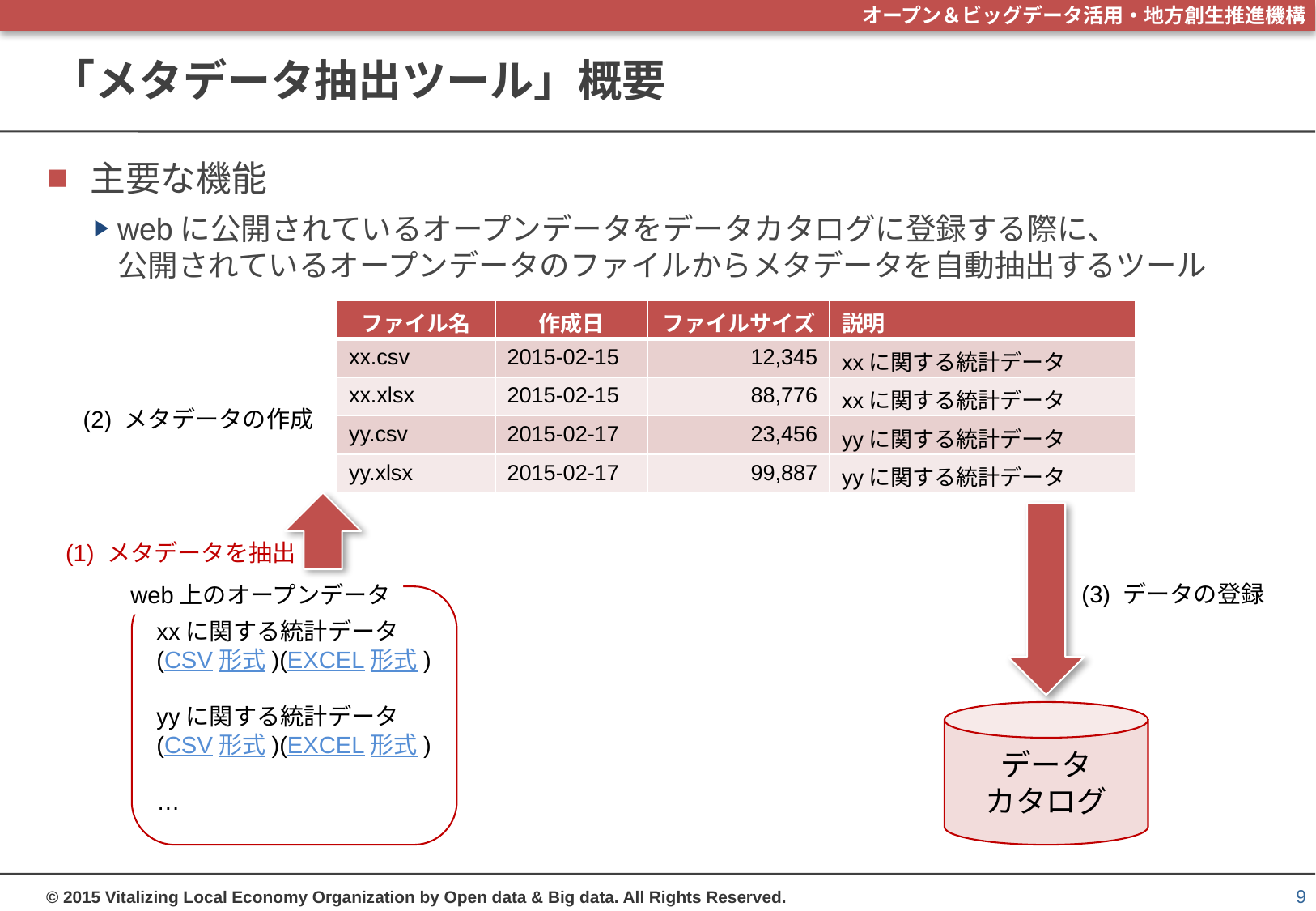

# 「メタデータ抽出ツール」概要
主要な機能
webに公開されているオープンデータをデータカタログに登録する際に、
公開されているオープンデータのファイルからメタデータを自動抽出するツール
| ファイル名 | 作成日 | ファイルサイズ | 説明 |
| --- | --- | --- | --- |
| xx.csv | 2015-02-15 | 12,345 | xxに関する統計データ |
| xx.xlsx | 2015-02-15 | 88,776 | xxに関する統計データ |
| yy.csv | 2015-02-17 | 23,456 | yyに関する統計データ |
| yy.xlsx | 2015-02-17 | 99,887 | yyに関する統計データ |
(2) メタデータの作成

(1) メタデータを抽出
(3) データの登録
web上のオープンデータ
xxに関する統計データ
(CSV形式)(EXCEL形式)

yyに関する統計データ
(CSV形式)(EXCEL形式)

…
データ
カタログ
9